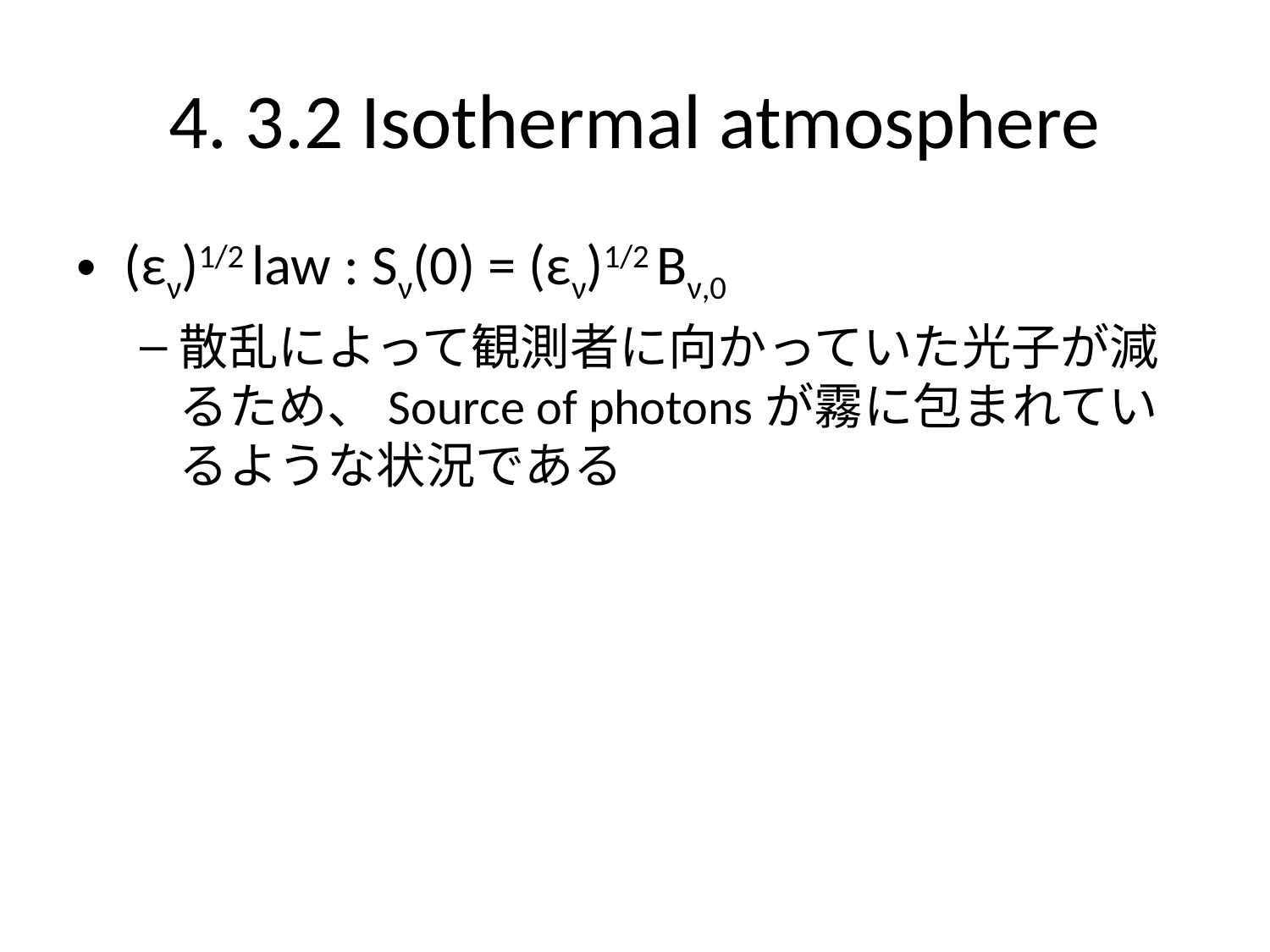

# 4. 3.2 Isothermal atmosphere
(εν)1/2 law : Sν(0) = (εν)1/2 Bν,0
散乱によって観測者に向かっていた光子が減るため、Source of photonsが霧に包まれているような状況である